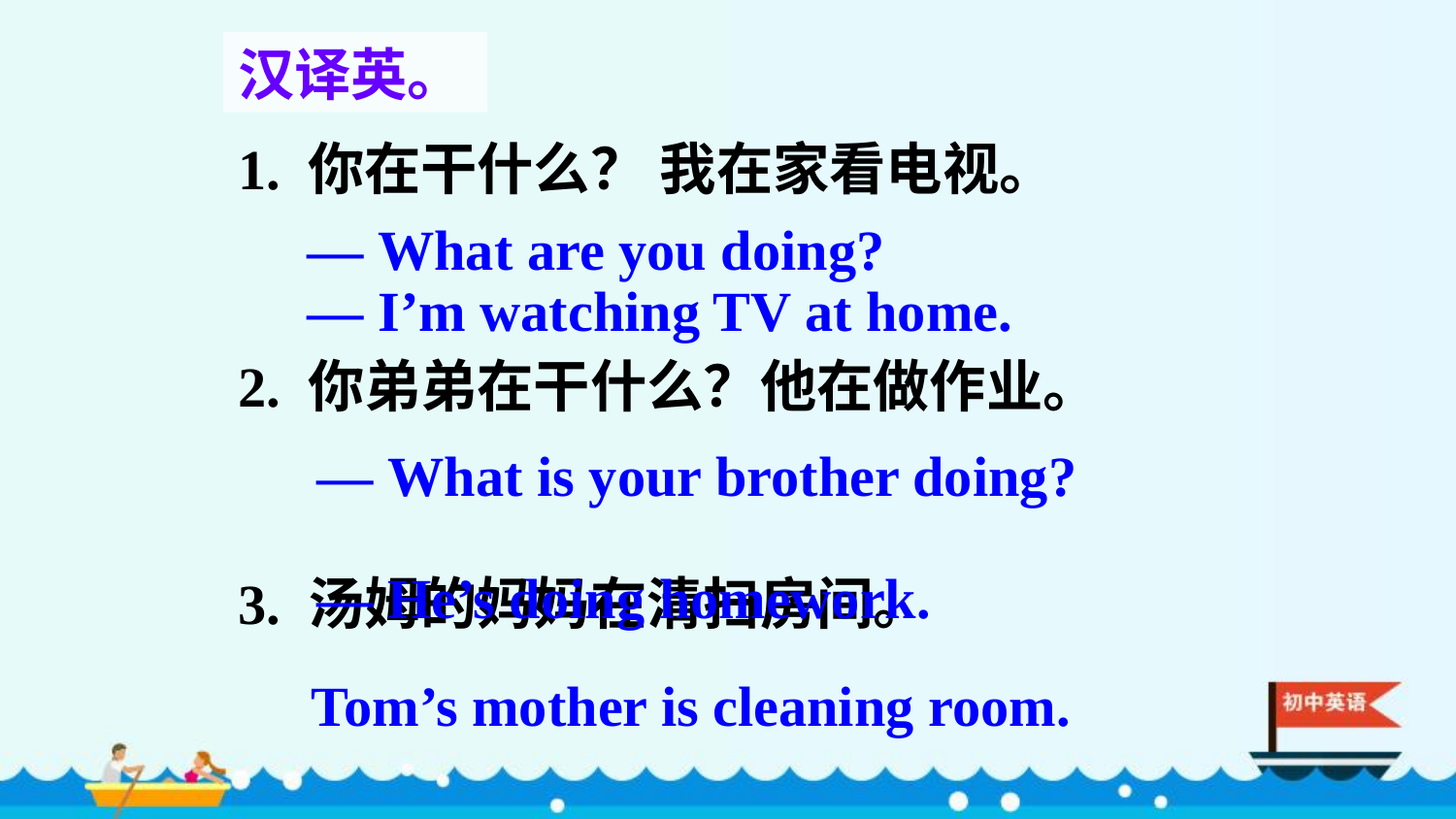

汉译英。
1. 你在干什么？ 我在家看电视。

2. 你弟弟在干什么？他在做作业。

3. 汤姆的妈妈在清扫房间。
— What are you doing?
— I’m watching TV at home.
— What is your brother doing?
— He’s doing homework.
Tom’s mother is cleaning room.